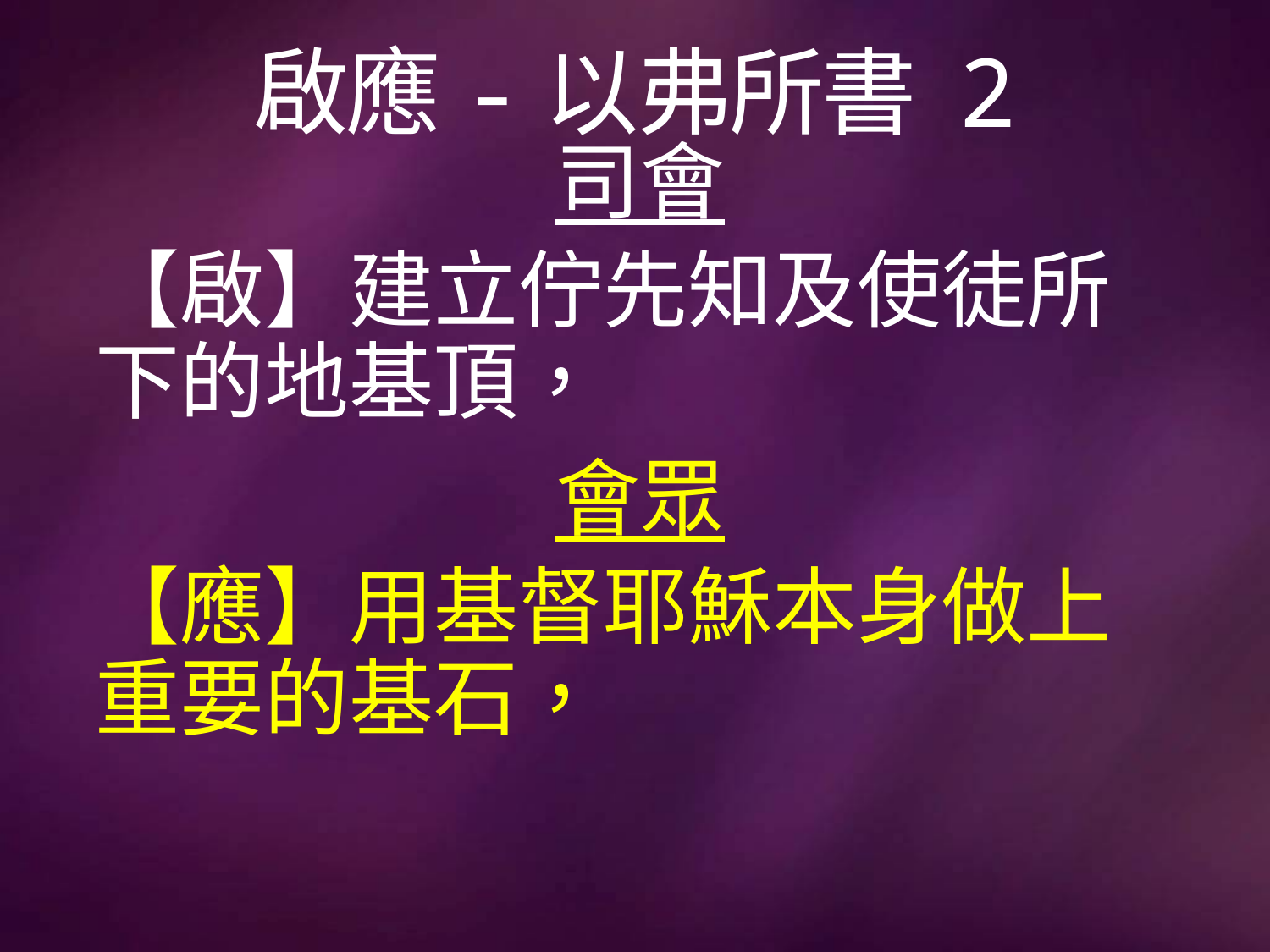

# 啟應-以弗所書 2
司會
【啟】建立佇先知及使徒所下的地基頂，

會眾
【應】用基督耶穌本身做上重要的基石，